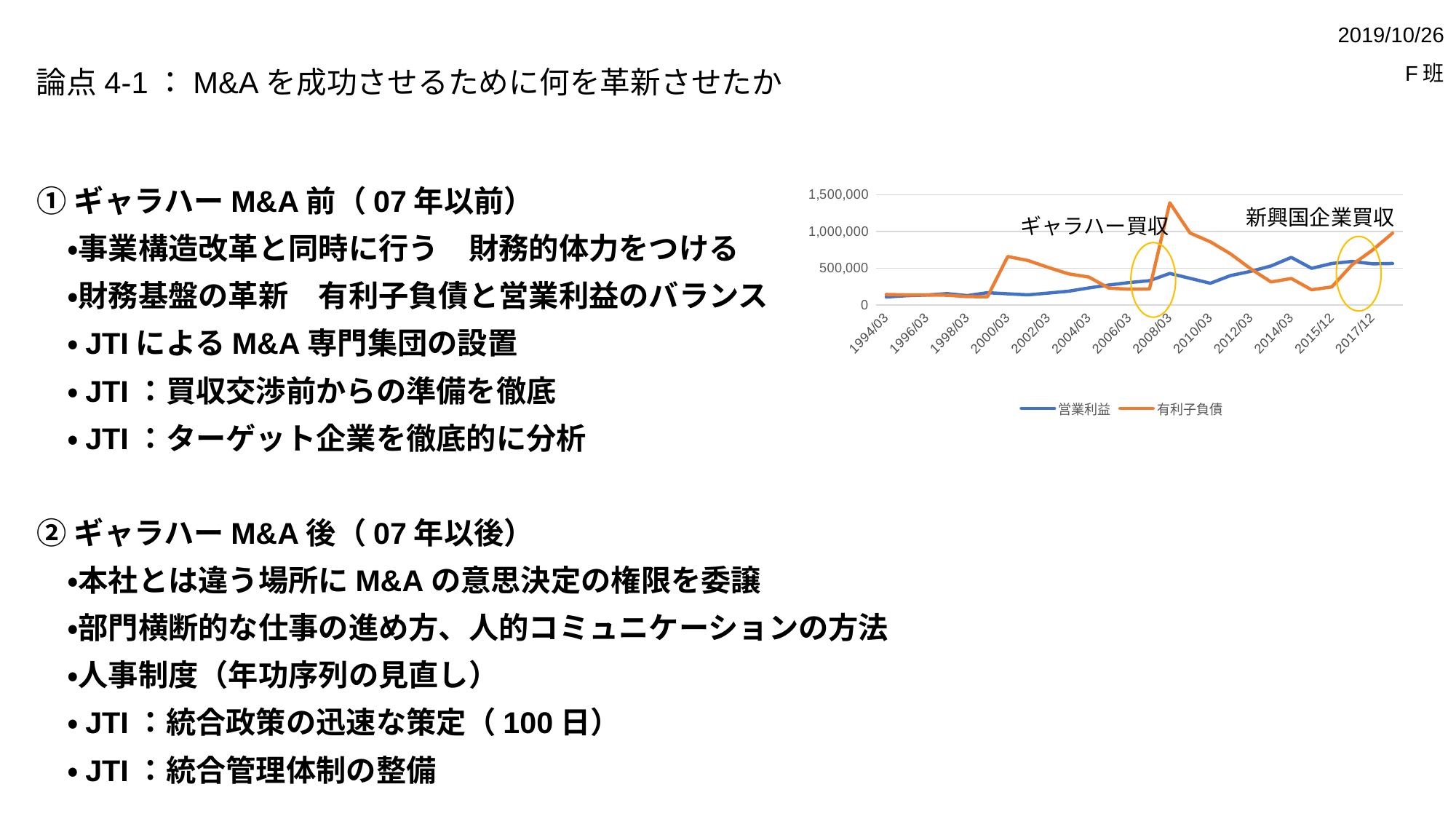

2019/10/26
F班
論点4-1：M&Aを成功させるために何を革新させたか

①ギャラハーM&A前（07年以前）
　・事業構造改革と同時に行う　財務的体力をつける
　・財務基盤の革新　有利子負債と営業利益のバランス
　・JTIによるM&A専門集団の設置
　・JTI：買収交渉前からの準備を徹底
　・JTI：ターゲット企業を徹底的に分析

②ギャラハーM&A後（07年以後）
　・本社とは違う場所にM&Aの意思決定の権限を委譲
　・部門横断的な仕事の進め方、人的コミュニケーションの方法
　・人事制度（年功序列の見直し）
　・JTI：統合政策の迅速な策定（100日）
　・JTI：統合管理体制の整備

### Chart

| Category | 営業利益 | 有利子負債 |
|---|---|---|
| 1994/03 | 110698.0 | 145087.0 |
| 1995/03 | 128082.0 | 139322.0 |
| 1996/03 | 137237.0 | 137544.0 |
| 1997/03 | 156236.0 | 134319.0 |
| 1998/03 | 129524.0 | 115762.0 |
| 1999/03 | 168898.0 | 113405.0 |
| 2000/03 | 153971.0 | 660023.0 |
| 2001/03 | 139964.0 | 606089.0 |
| 2002/03 | 163805.0 | 511737.0 |
| 2003/03 | 188963.0 | 424497.0 |
| 2004/03 | 234034.0 | 381201.0 |
| 2005/03 | 273371.0 | 230713.0 |
| 2006/03 | 306946.0 | 216606.0 |
| 2007/03 | 331991.0 | 219267.0 |
| 2008/03 | 430553.0 | 1389294.0 |
| 2009/03 | 363806.0 | 979331.0 |
| 2010/03 | 296504.0 | 860265.0 |
| 2011/03 | 401321.0 | 696191.0 |
| 2012/03 | 459180.0 | 491516.0 |
| 2013/03 | 532213.0 | 314700.0 |
| 2014/03 | 648260.0 | 361727.0 |
| 2014/12 | 499880.0 | 208563.0 |
| 2015/12 | 565229.0 | 246918.0 |
| 2016/12 | 593329.0 | 547557.0 |
| 2017/12 | 561101.0 | 745137.0 |
| 2018/12 | 564984.0 | 977780.0 |

新興国企業買収
ギャラハー買収